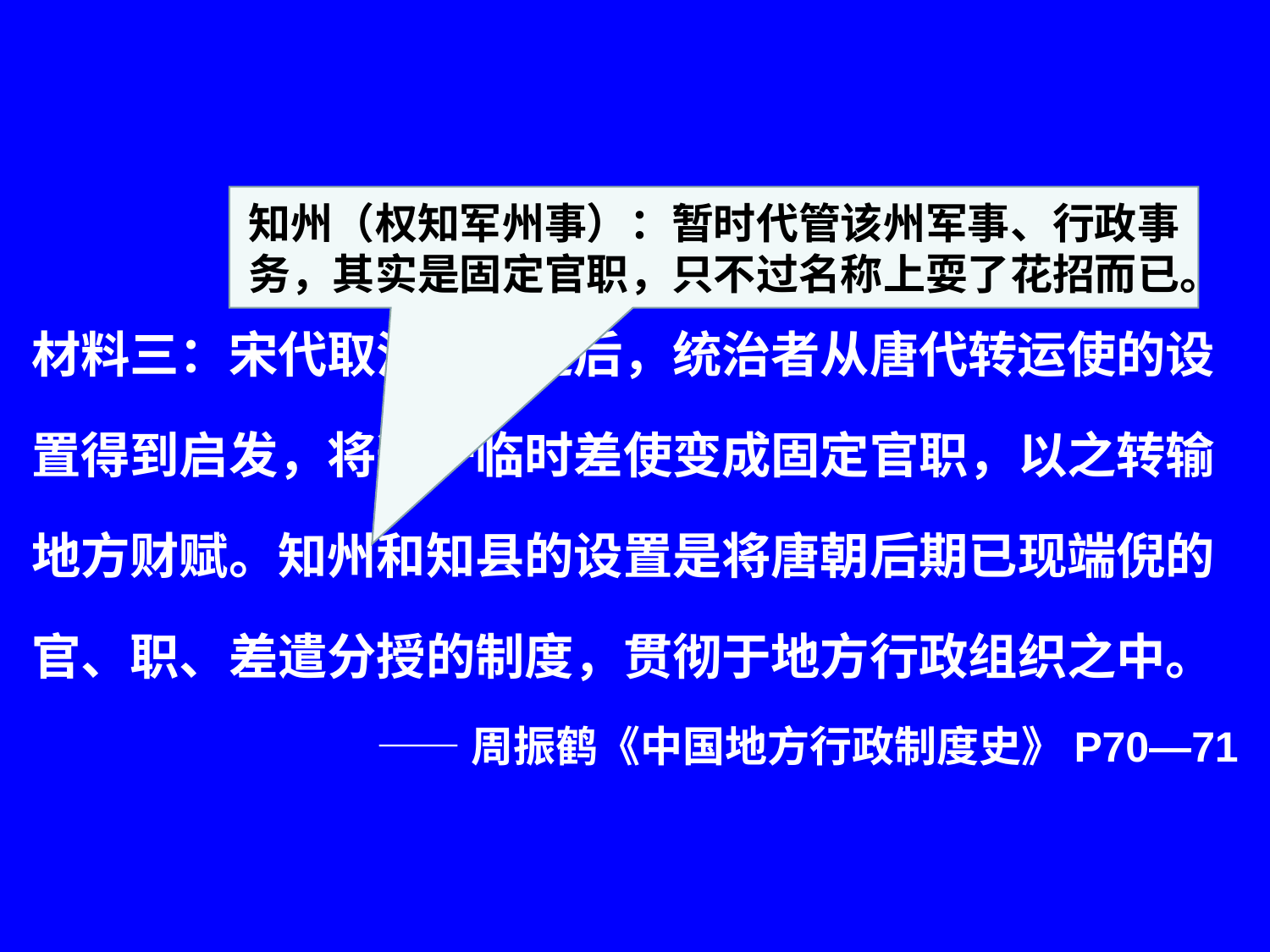

知州（权知军州事）：暂时代管该州军事、行政事务，其实是固定官职，只不过名称上耍了花招而已。

材料三：宋代取消方镇之后，统治者从唐代转运使的设置得到启发，将这一临时差使变成固定官职，以之转输地方财赋。知州和知县的设置是将唐朝后期已现端倪的官、职、差遣分授的制度，贯彻于地方行政组织之中。
——周振鹤《中国地方行政制度史》P70—71